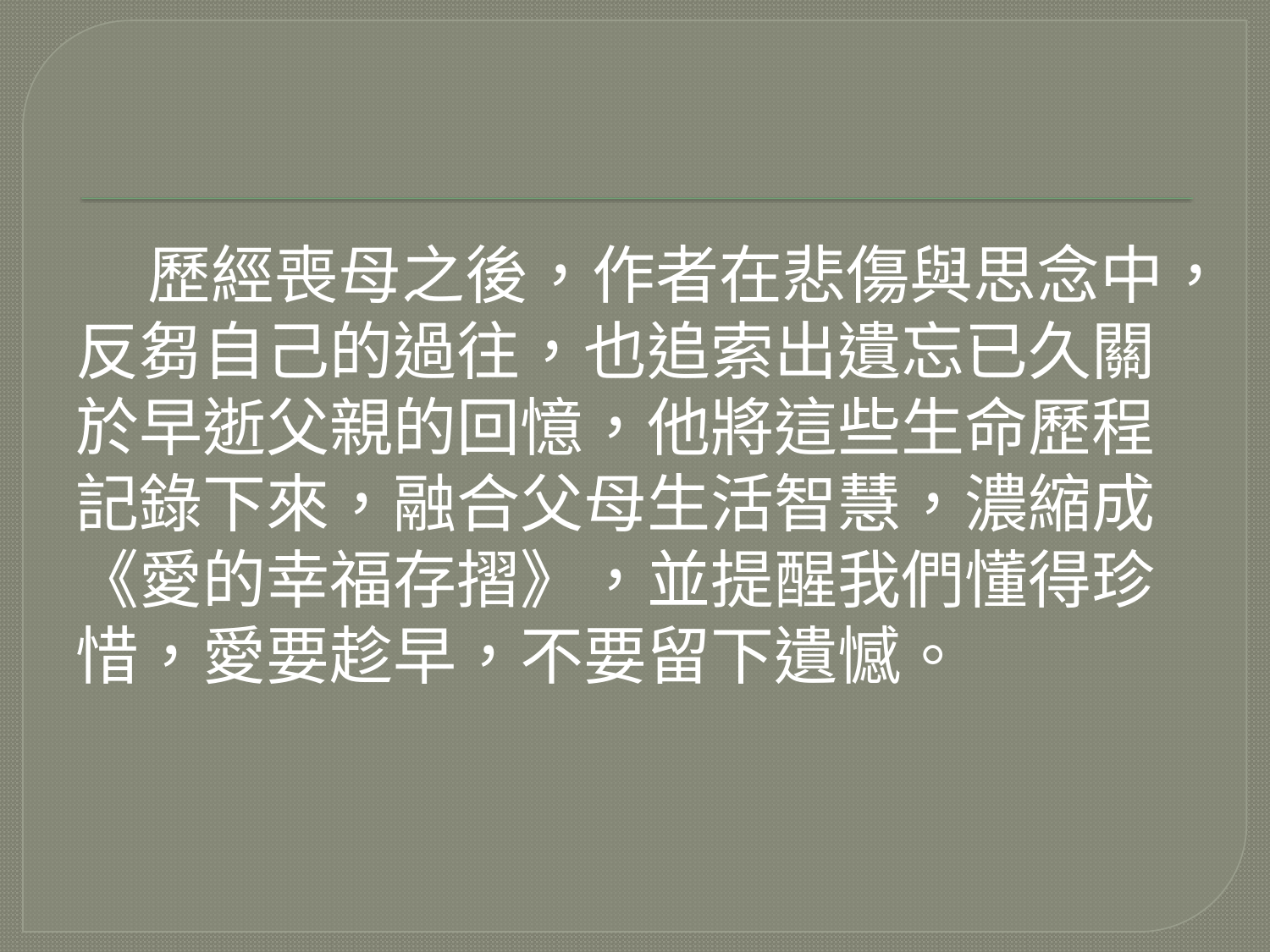

#
    歷經喪母之後，作者在悲傷與思念中，反芻自己的過往，也追索出遺忘已久關於早逝父親的回憶，他將這些生命歷程記錄下來，融合父母生活智慧，濃縮成《愛的幸福存摺》，並提醒我們懂得珍惜，愛要趁早，不要留下遺憾。